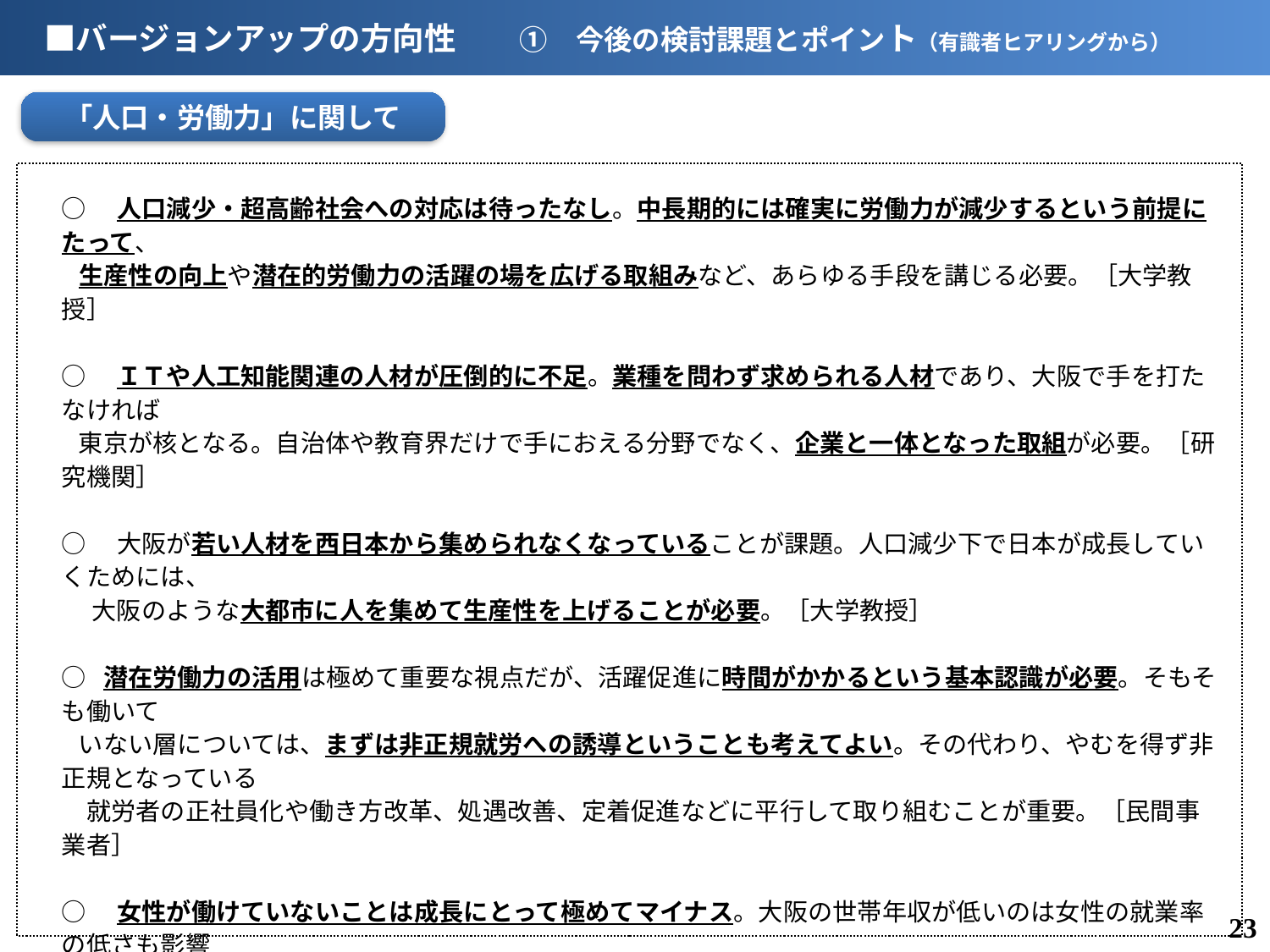

■バージョンアップの方向性　　①　今後の検討課題とポイント（有識者ヒアリングから）
「人口・労働力」に関して

○　人口減少・超高齢社会への対応は待ったなし。中長期的には確実に労働力が減少するという前提にたって、
  生産性の向上や潜在的労働力の活躍の場を広げる取組みなど、あらゆる手段を講じる必要。［大学教授］

○　ＩＴや人工知能関連の人材が圧倒的に不足。業種を問わず求められる人材であり、大阪で手を打たなければ
  東京が核となる。自治体や教育界だけで手におえる分野でなく、企業と一体となった取組が必要。［研究機関］

○　大阪が若い人材を西日本から集められなくなっていることが課題。人口減少下で日本が成長していくためには、
　 大阪のような大都市に人を集めて生産性を上げることが必要。［大学教授］

○  潜在労働力の活用は極めて重要な視点だが、活躍促進に時間がかかるという基本認識が必要。そもそも働いて
  いない層については、まずは非正規就労への誘導ということも考えてよい。その代わり、やむを得ず非正規となっている
　就労者の正社員化や働き方改革、処遇改善、定着促進などに平行して取り組むことが重要。［民間事業者］

○　女性が働けていないことは成長にとって極めてマイナス。大阪の世帯年収が低いのは女性の就業率の低さも影響　　　　　　　　　　　　　
　　している。[大学教授]

○　労働力不足の中では、技術や資格を持つ人は自己の仕事だけという縦割りから、要請に合わせフレキシブルに
  人材を融通する「人材シェアリング」の仕組みをシステマティックにつくることも求められる。［民間事業者］

○　日本の雇用や生活環境が必ずしも魅力的でなくなっており、高度な外国専門人材に日本に来てもらうのは難しく
　なってきている。人口減少社会を踏まえ外国人材の受入について検討を広げていくべき。［大学教授］

23